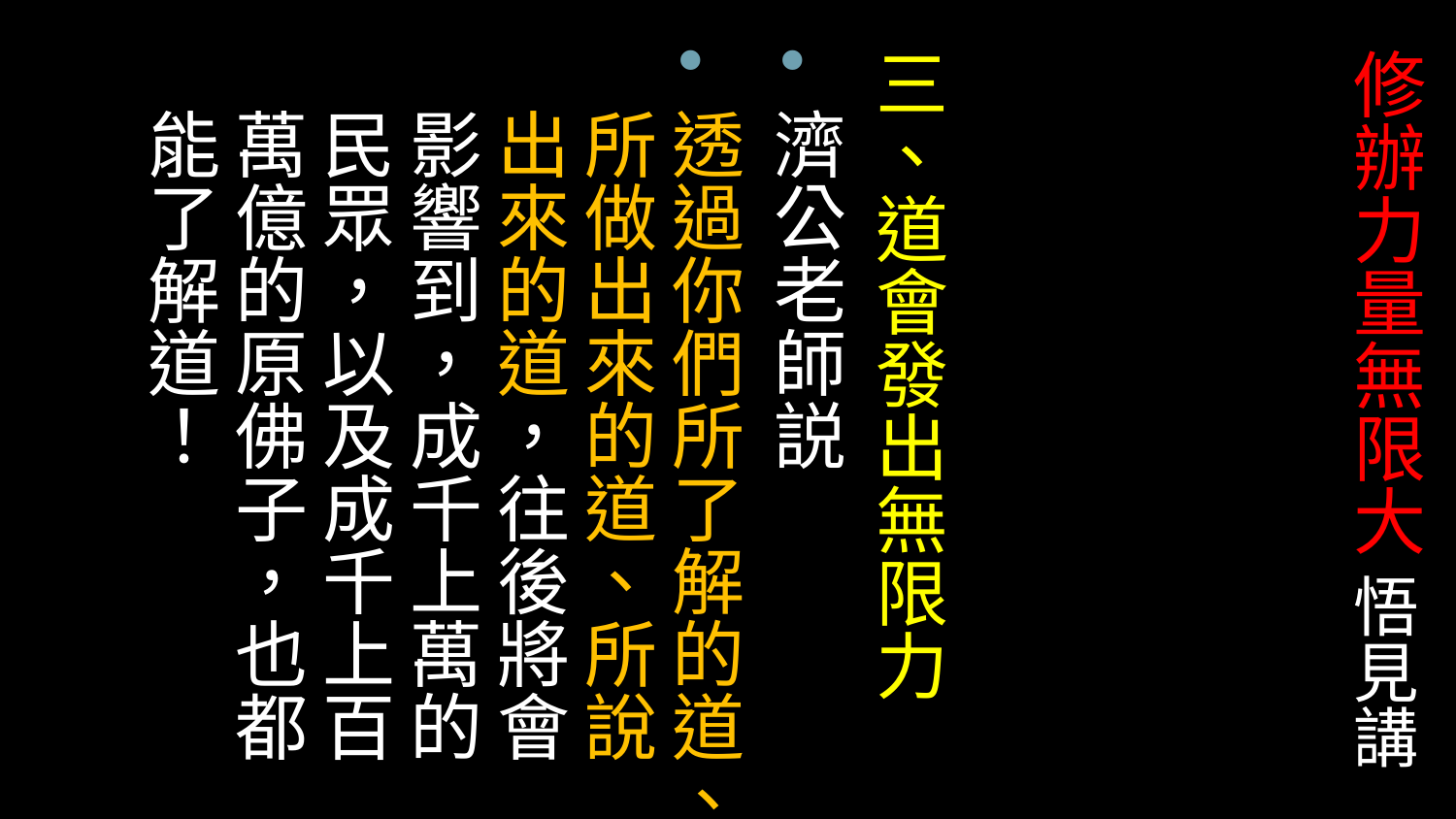

# 修辦力量無限大 悟見講
三、道會發出無限力
濟公老師説
透過你們所了解的道、所做出來的道、所說出來的道，往後將會影響到，成千上萬的民眾，以及成千上百萬億的原佛子，也都能了解道！